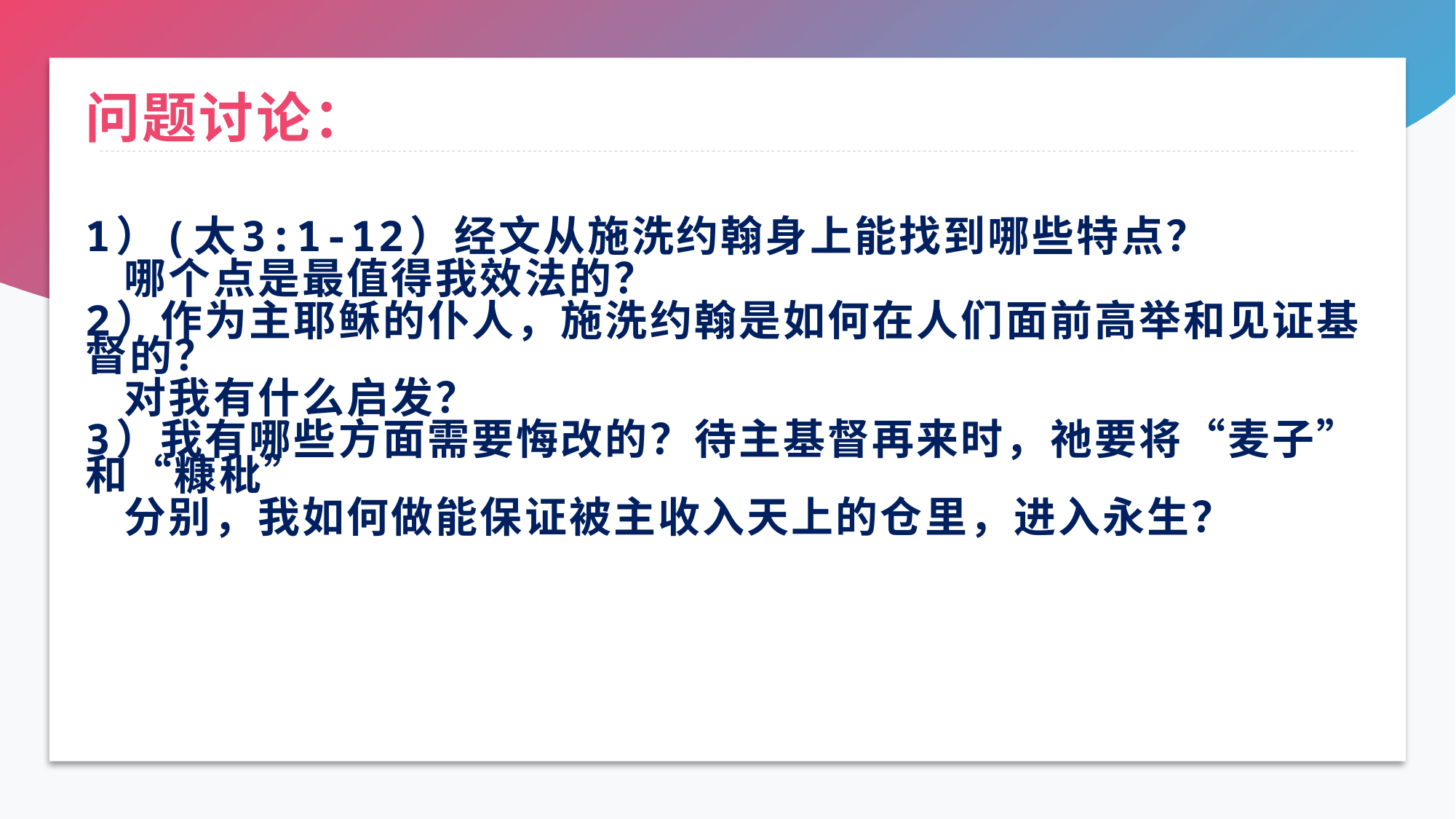

# 问题讨论：

1）(太3:1-12）经文从施洗约翰身上能找到哪些特点？
   哪个点是最值得我效法的？
2）作为主耶稣的仆人，施洗约翰是如何在人们面前高举和见证基督的？
   对我有什么启发？
3）我有哪些方面需要悔改的？待主基督再来时，祂要将“麦子”和“糠秕”
   分别，我如何做能保证被主收入天上的仓里，进入永生？